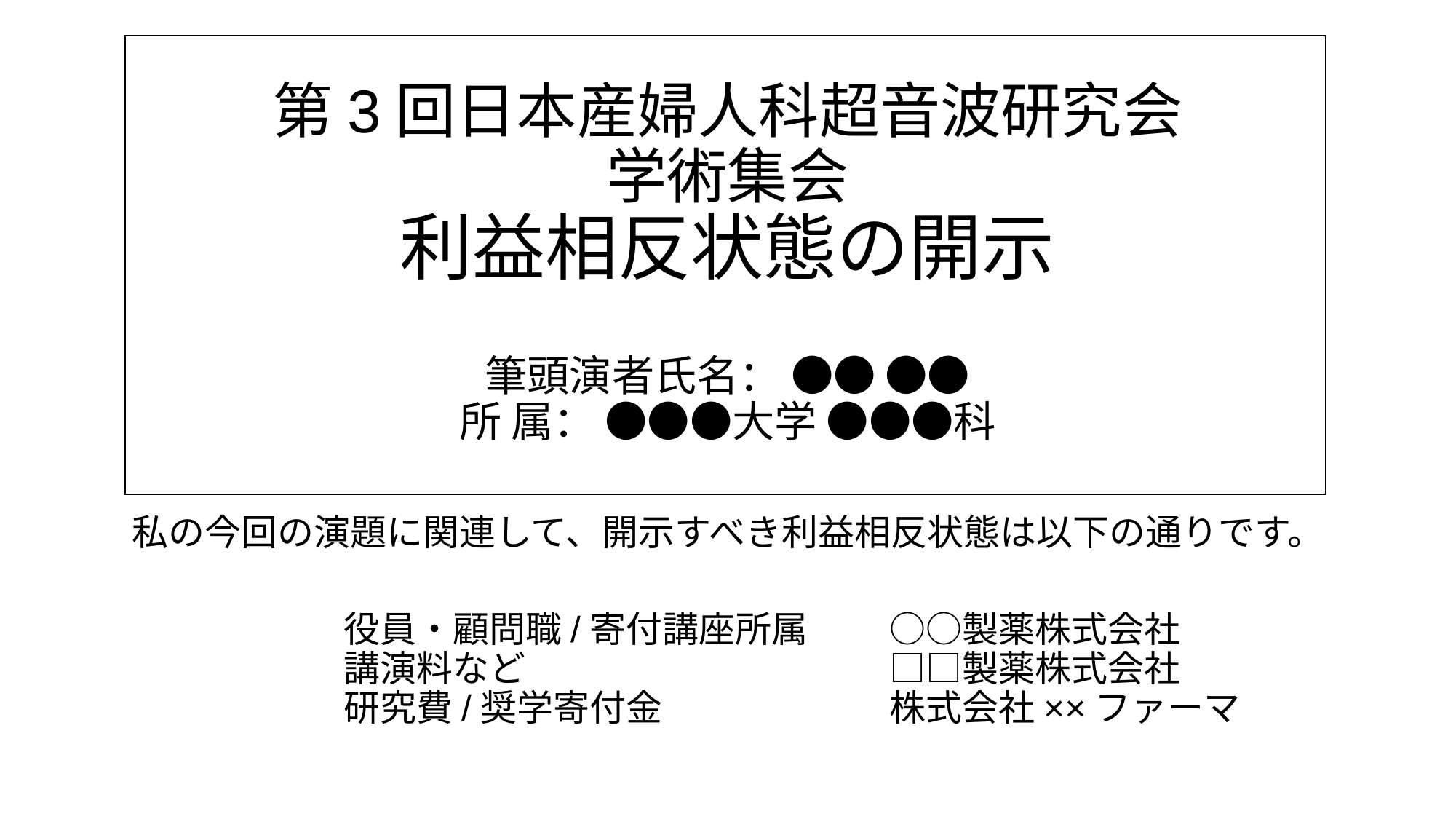

# 第3回日本産婦人科超音波研究会 学術集会 利益相反状態の開示
筆頭演者氏名： ●● ●●
所 属： ●●●大学 ●●●科
私の今回の演題に関連して、開示すべき利益相反状態は以下の通りです。
役員・顧問職/寄付講座所属 	○○製薬株式会社
講演料など 				□□製薬株式会社
研究費/奨学寄付金 			株式会社××ファーマ